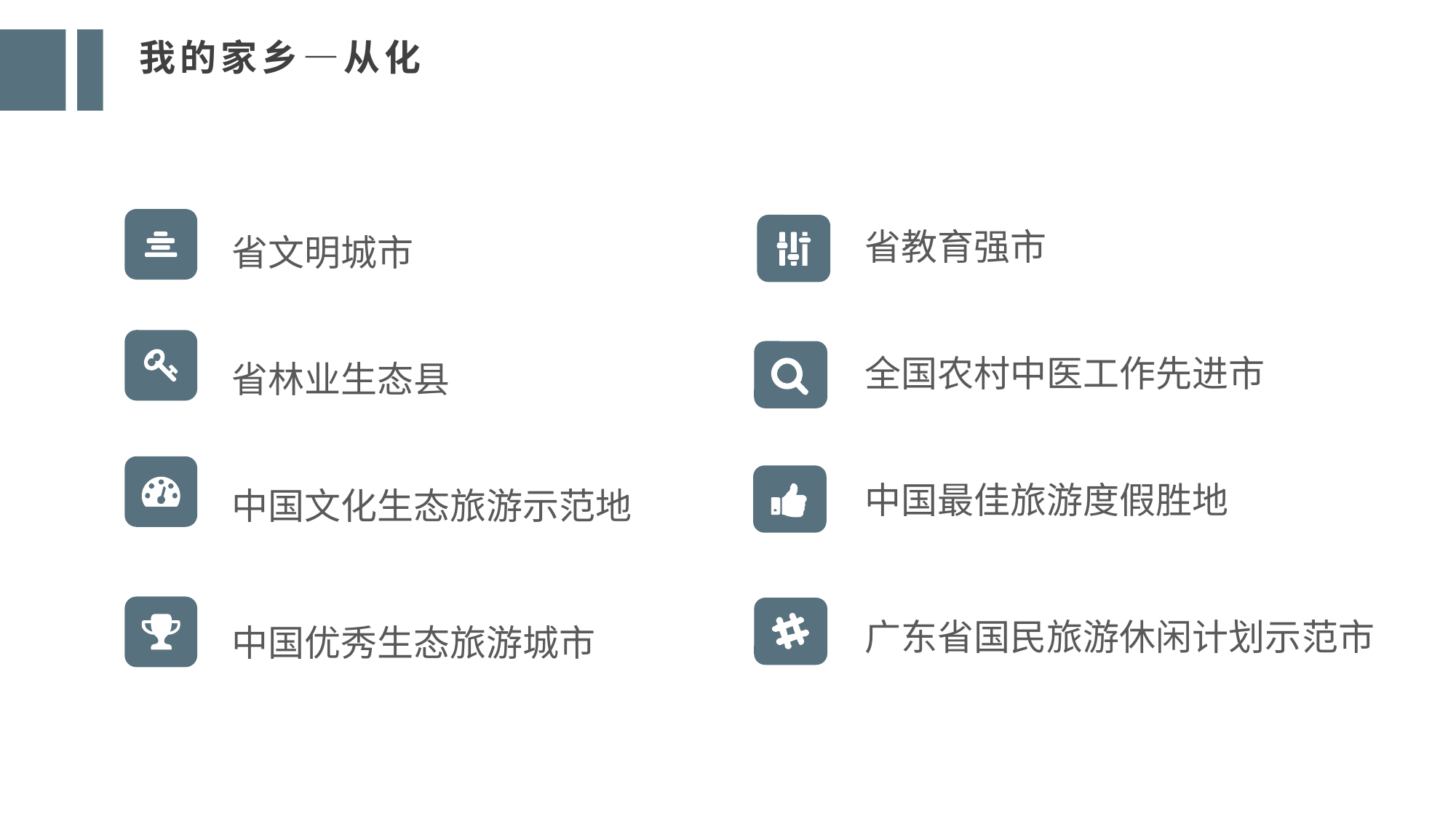

我的家乡—从化

省教育强市

省文明城市

全国农村中医工作先进市

省林业生态县

中国最佳旅游度假胜地

中国文化生态旅游示范地

广东省国民旅游休闲计划示范市
中国优秀生态旅游城市